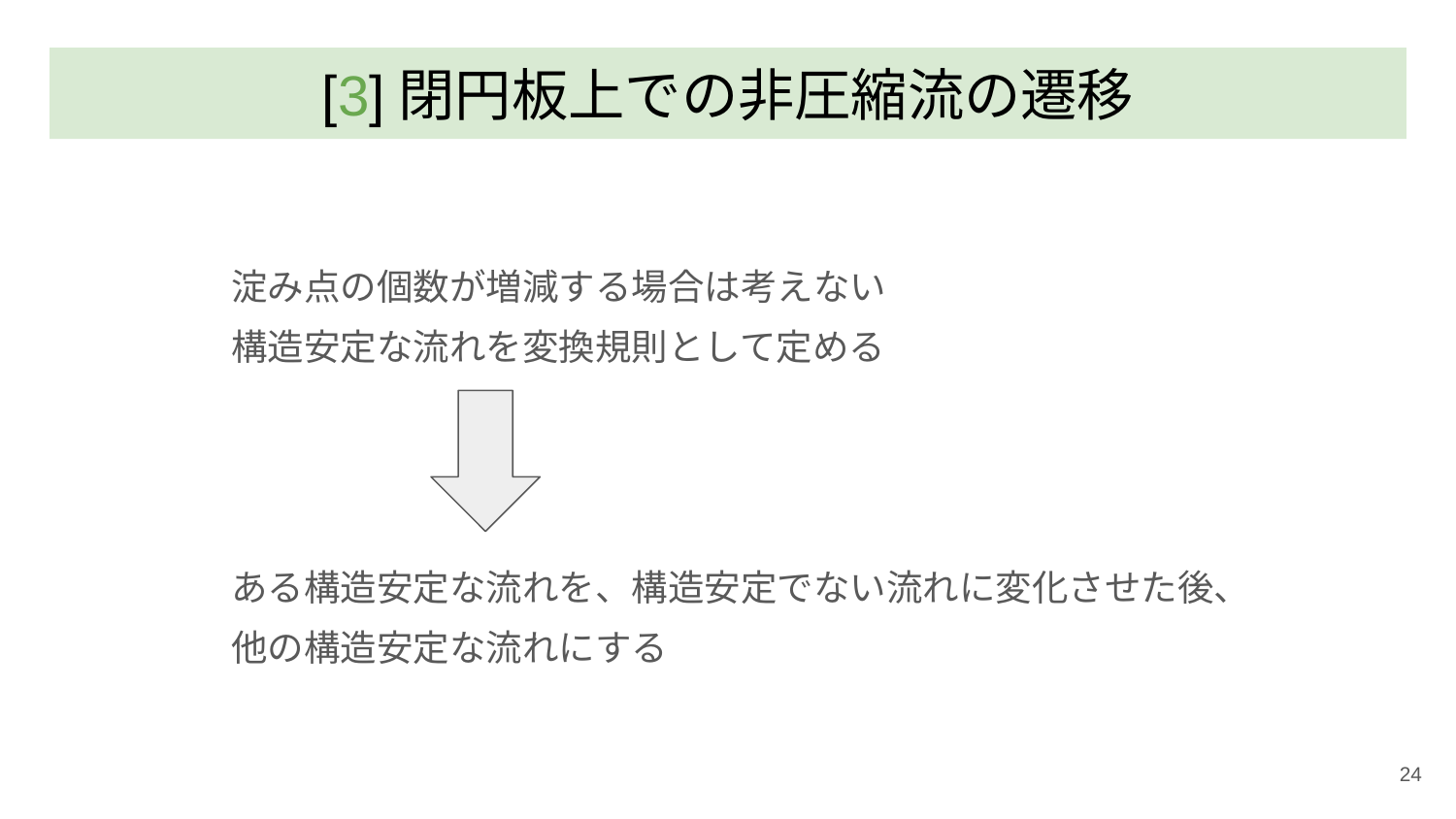

# [3]閉円板上での非圧縮流の遷移

淀み点の個数が増減する場合は考えない
構造安定な流れを変換規則として定める

ある構造安定な流れを、構造安定でない流れに変化させた後、
他の構造安定な流れにする

24